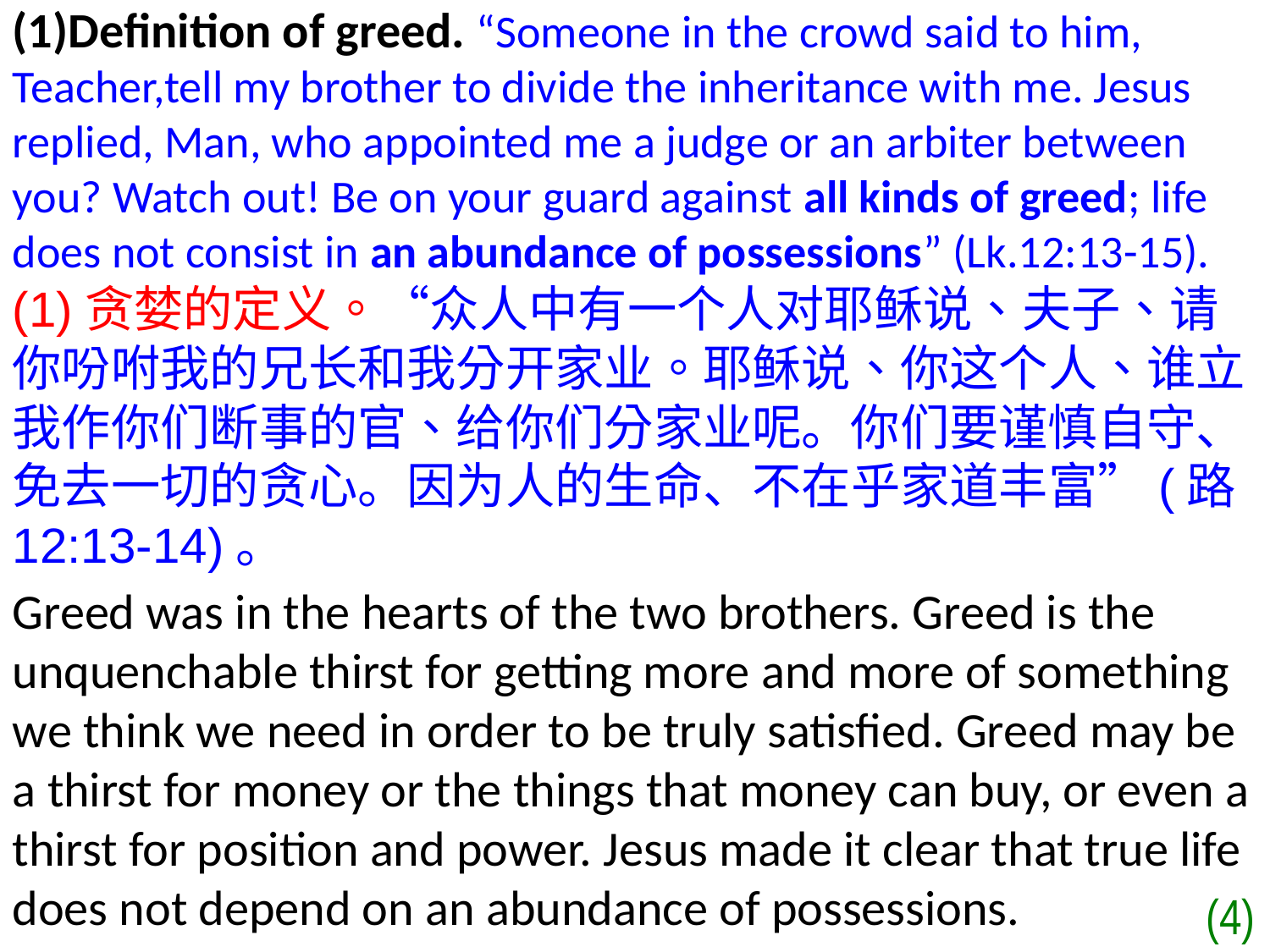

(1)Definition of greed. “Someone in the crowd said to him, Teacher,tell my brother to divide the inheritance with me. Jesus replied, Man, who appointed me a judge or an arbiter between you? Watch out! Be on your guard against all kinds of greed; life does not consist in an abundance of possessions” (Lk.12:13-15).
(1)贪婪的定义。“众人中有一个人对耶稣说、夫子、请你吩咐我的兄长和我分开家业。耶稣说、你这个人、谁立我作你们断事的官、给你们分家业呢。你们要谨慎自守、免去一切的贪心。因为人的生命、不在乎家道丰富”(路12:13-14)。
Greed was in the hearts of the two brothers. Greed is the unquenchable thirst for getting more and more of something we think we need in order to be truly satisfied. Greed may be a thirst for money or the things that money can buy, or even a thirst for position and power. Jesus made it clear that true life does not depend on an abundance of possessions.
(4)